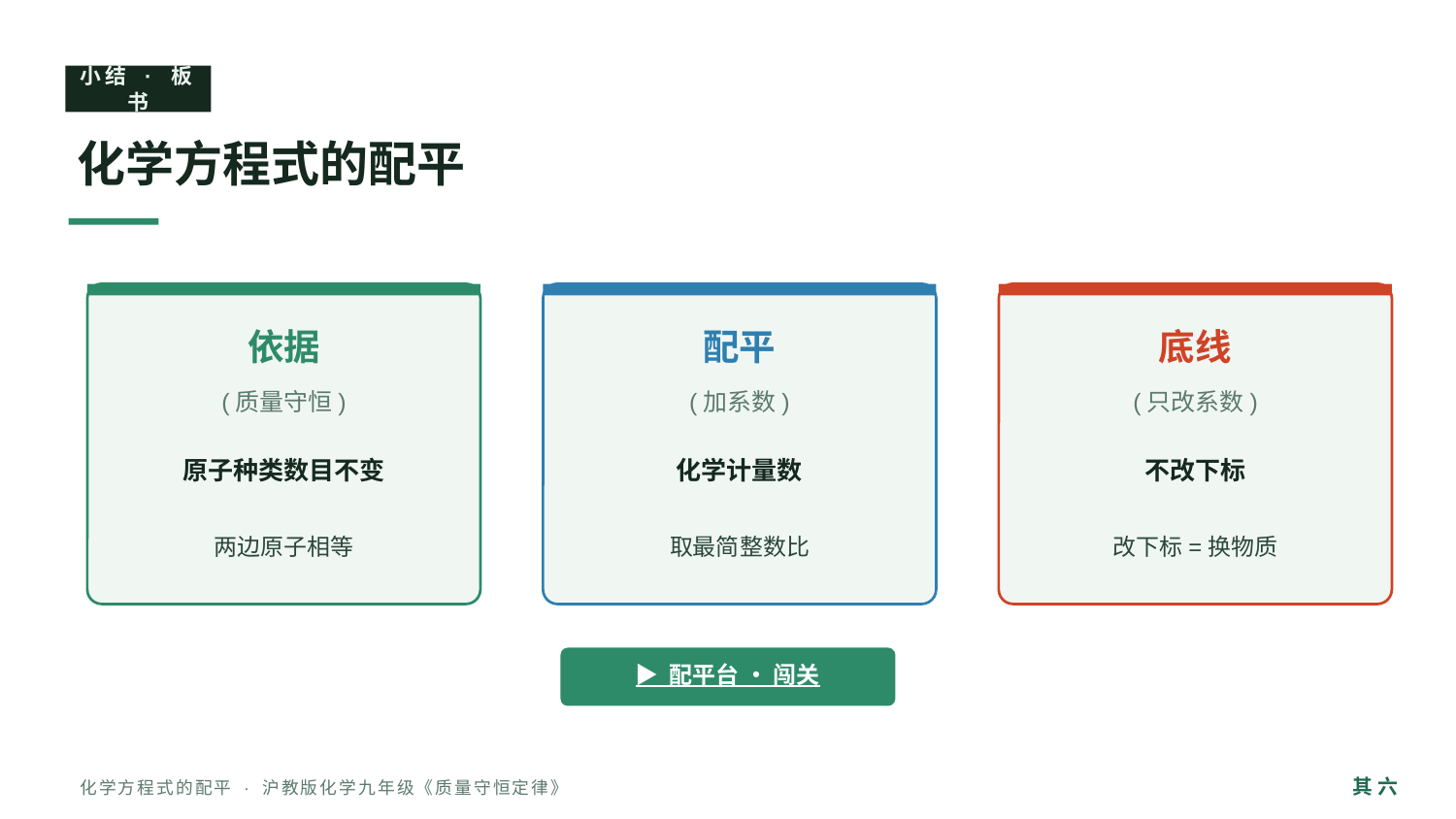

小结 · 板书

化学方程式的配平

依据
配平
底线
(质量守恒)
(加系数)
(只改系数)
原子种类数目不变
化学计量数
不改下标
两边原子相等
取最简整数比
改下标=换物质
▶  配平台 · 闯关

其 六
化学方程式的配平 · 沪教版化学九年级《质量守恒定律》